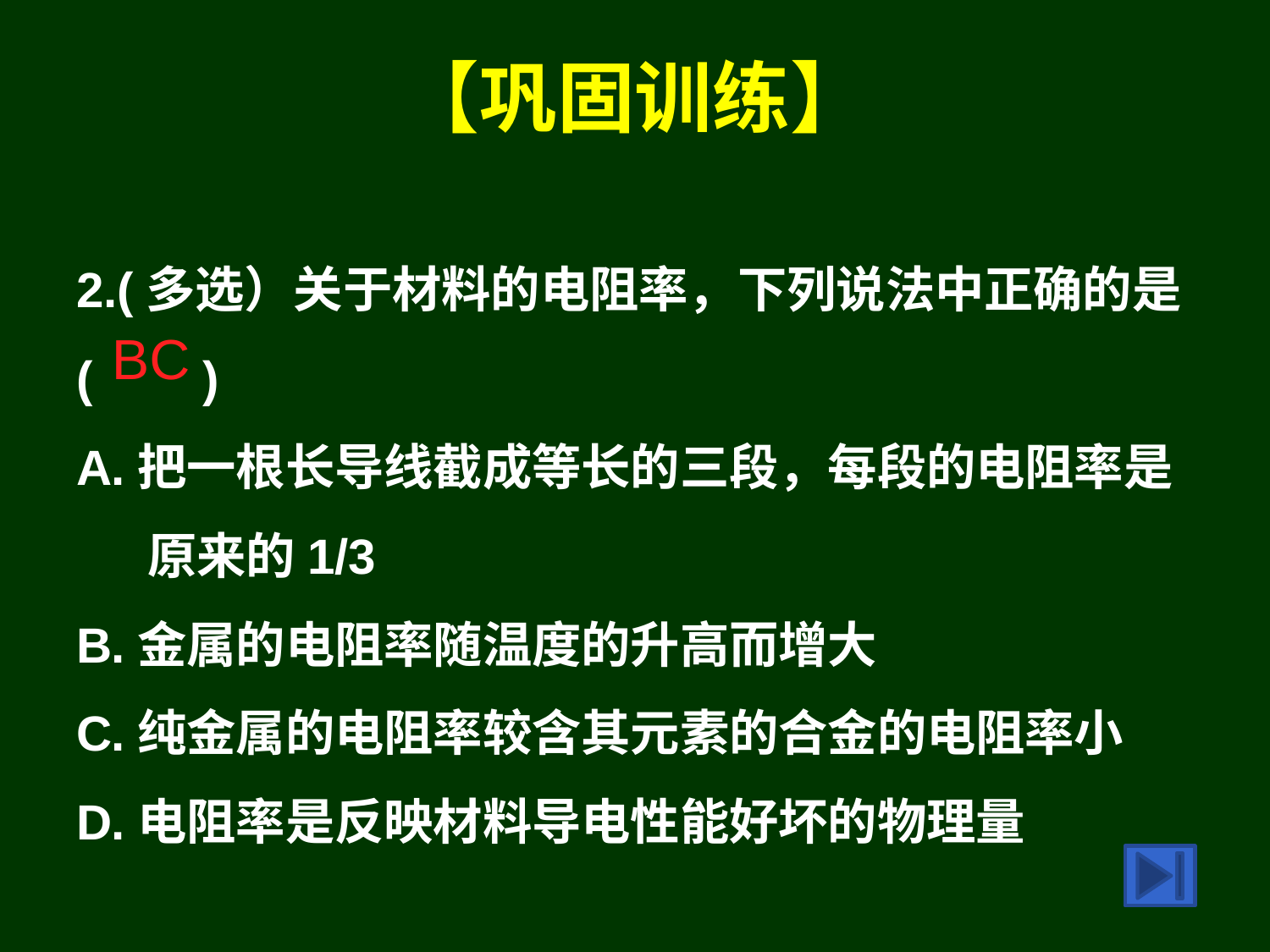

# 【巩固训练】
2.(多选）关于材料的电阻率，下列说法中正确的是
(	    )
A.把一根长导线截成等长的三段，每段的电阻率是原来的1/3
B.金属的电阻率随温度的升高而增大
C.纯金属的电阻率较含其元素的合金的电阻率小
D.电阻率是反映材料导电性能好坏的物理量

BC